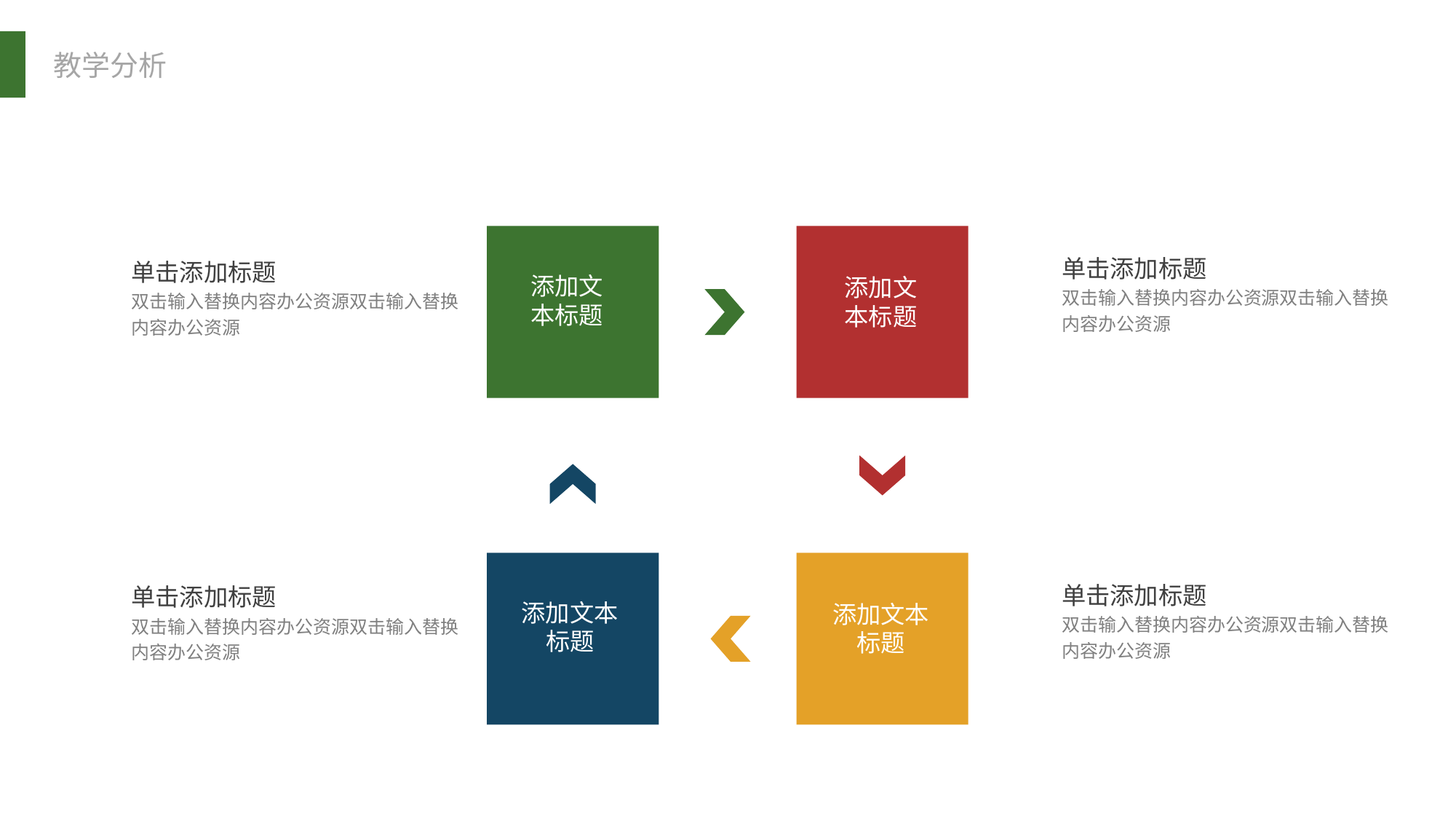

添加文
本标题

添加文
本标题
单击添加标题
双击输入替换内容办公资源双击输入替换内容办公资源
单击添加标题
双击输入替换内容办公资源双击输入替换内容办公资源

添加文本标题

添加文本标题
单击添加标题
双击输入替换内容办公资源双击输入替换内容办公资源
单击添加标题
双击输入替换内容办公资源双击输入替换内容办公资源